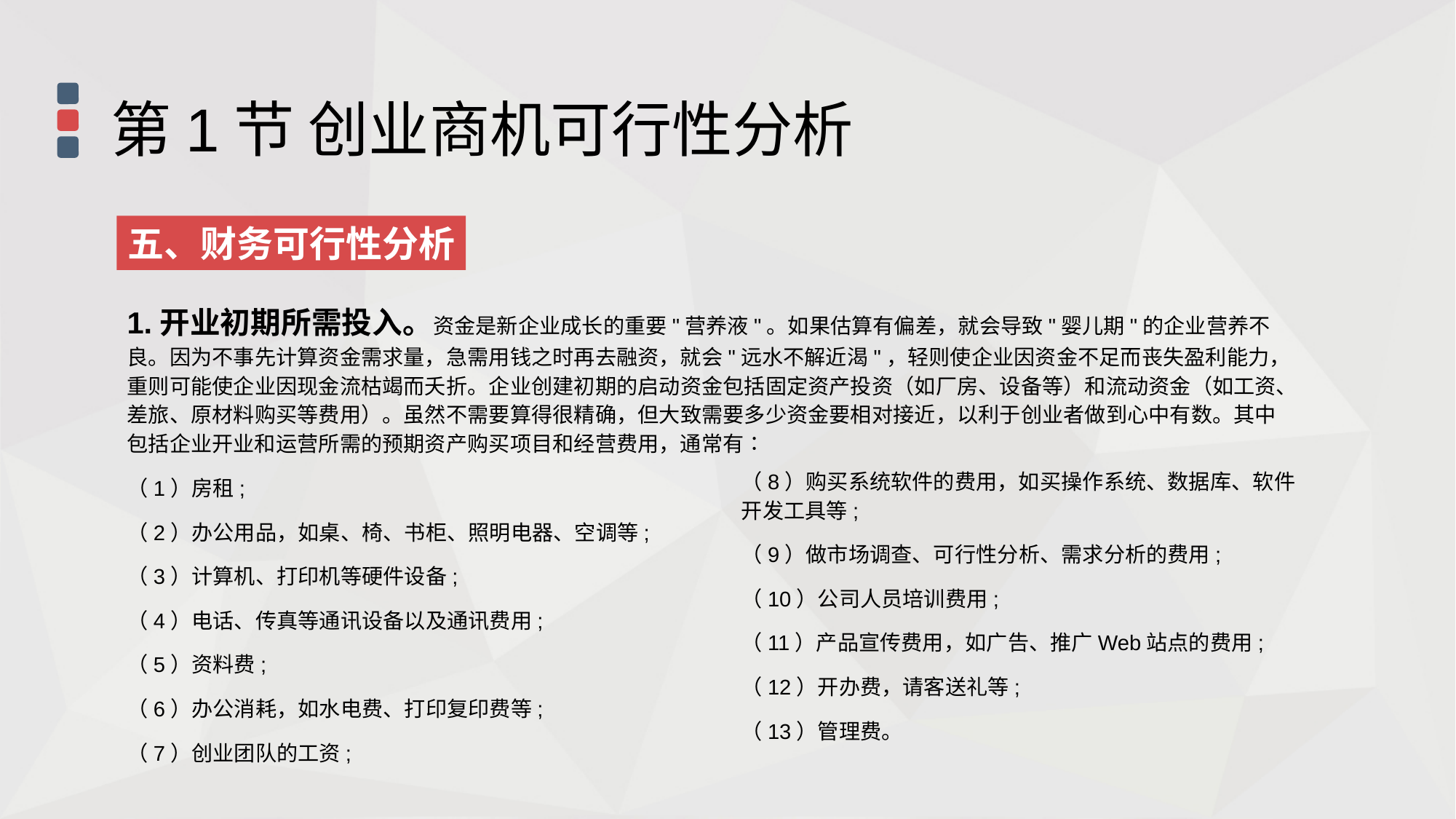

第1节 创业商机可行性分析
五、财务可行性分析
1.开业初期所需投入。资金是新企业成长的重要"营养液"。如果估算有偏差，就会导致"婴儿期"的企业营养不良。因为不事先计算资金需求量，急需用钱之时再去融资，就会"远水不解近渴"，轻则使企业因资金不足而丧失盈利能力，重则可能使企业因现金流枯竭而夭折。企业创建初期的启动资金包括固定资产投资（如厂房、设备等）和流动资金（如工资、差旅、原材料购买等费用）。虽然不需要算得很精确，但大致需要多少资金要相对接近，以利于创业者做到心中有数。其中包括企业开业和运营所需的预期资产购买项目和经营费用，通常有∶
（1）房租;
（2）办公用品，如桌、椅、书柜、照明电器、空调等;
（3）计算机、打印机等硬件设备;
（4）电话、传真等通讯设备以及通讯费用;
（5）资料费;
（6）办公消耗，如水电费、打印复印费等;
（7）创业团队的工资;

（8）购买系统软件的费用，如买操作系统、数据库、软件开发工具等;
（9）做市场调查、可行性分析、需求分析的费用;
（10）公司人员培训费用;
（11）产品宣传费用，如广告、推广Web站点的费用;
（12）开办费，请客送礼等;
（13）管理费。